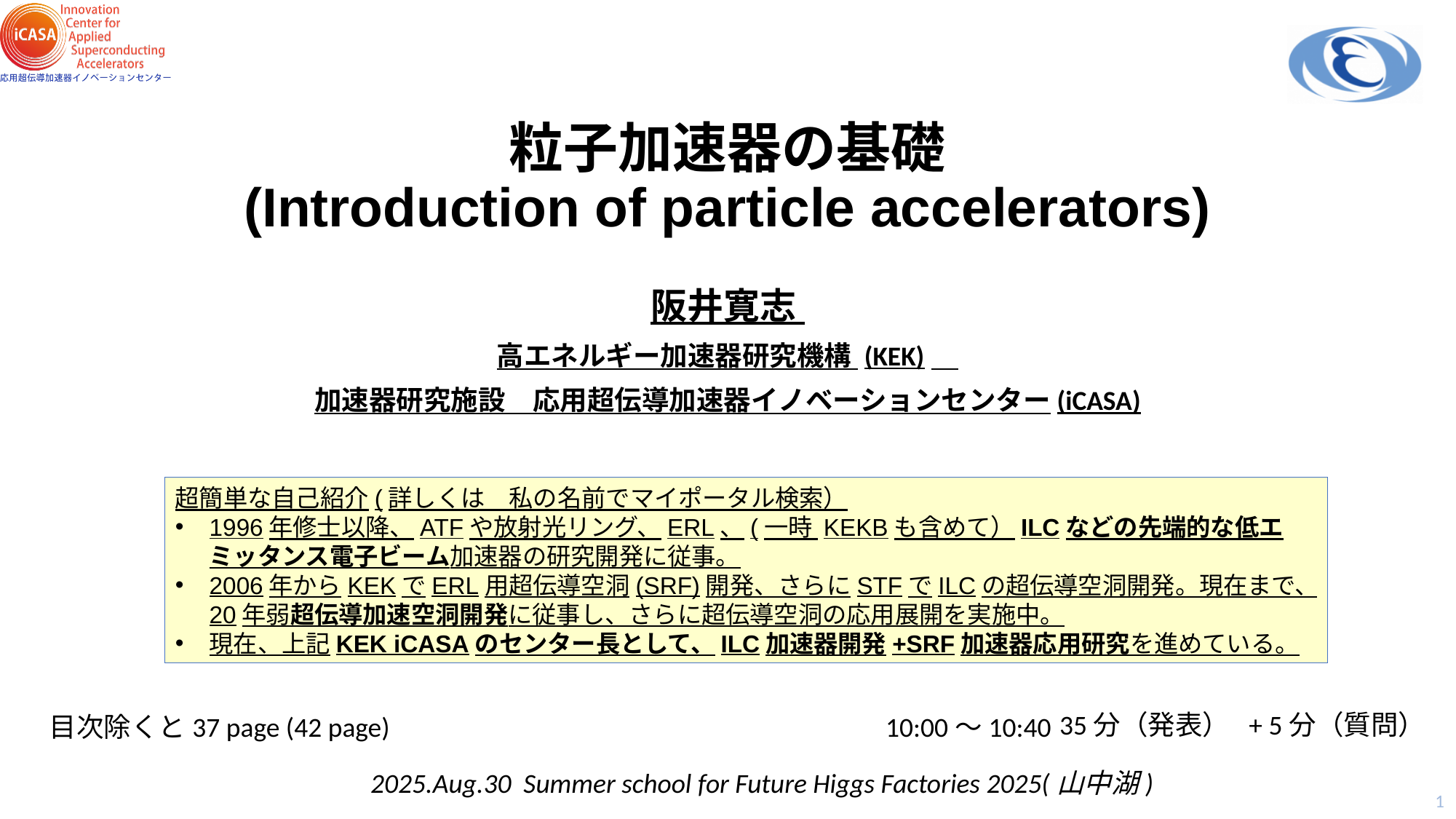

# 粒子加速器の基礎 (Introduction of particle accelerators)
阪井寛志
高エネルギー加速器研究機構 (KEK)
加速器研究施設　応用超伝導加速器イノベーションセンター(iCASA)
超簡単な自己紹介(詳しくは　私の名前でマイポータル検索）
1996年修士以降、ATFや放射光リング、ERL、(一時 KEKBも含めて）ILCなどの先端的な低エミッタンス電子ビーム加速器の研究開発に従事。
2006年からKEKでERL用超伝導空洞(SRF)開発、さらにSTFでILCの超伝導空洞開発。現在まで、20年弱超伝導加速空洞開発に従事し、さらに超伝導空洞の応用展開を実施中。
現在、上記KEK iCASAのセンター長として、ILC加速器開発+SRF加速器応用研究を進めている。
35分（発表）  + 5分（質問）
目次除くと37 page (42 page)
10:00～10:40
2025.Aug.30  Summer school for Future Higgs Factories 2025(山中湖)
1